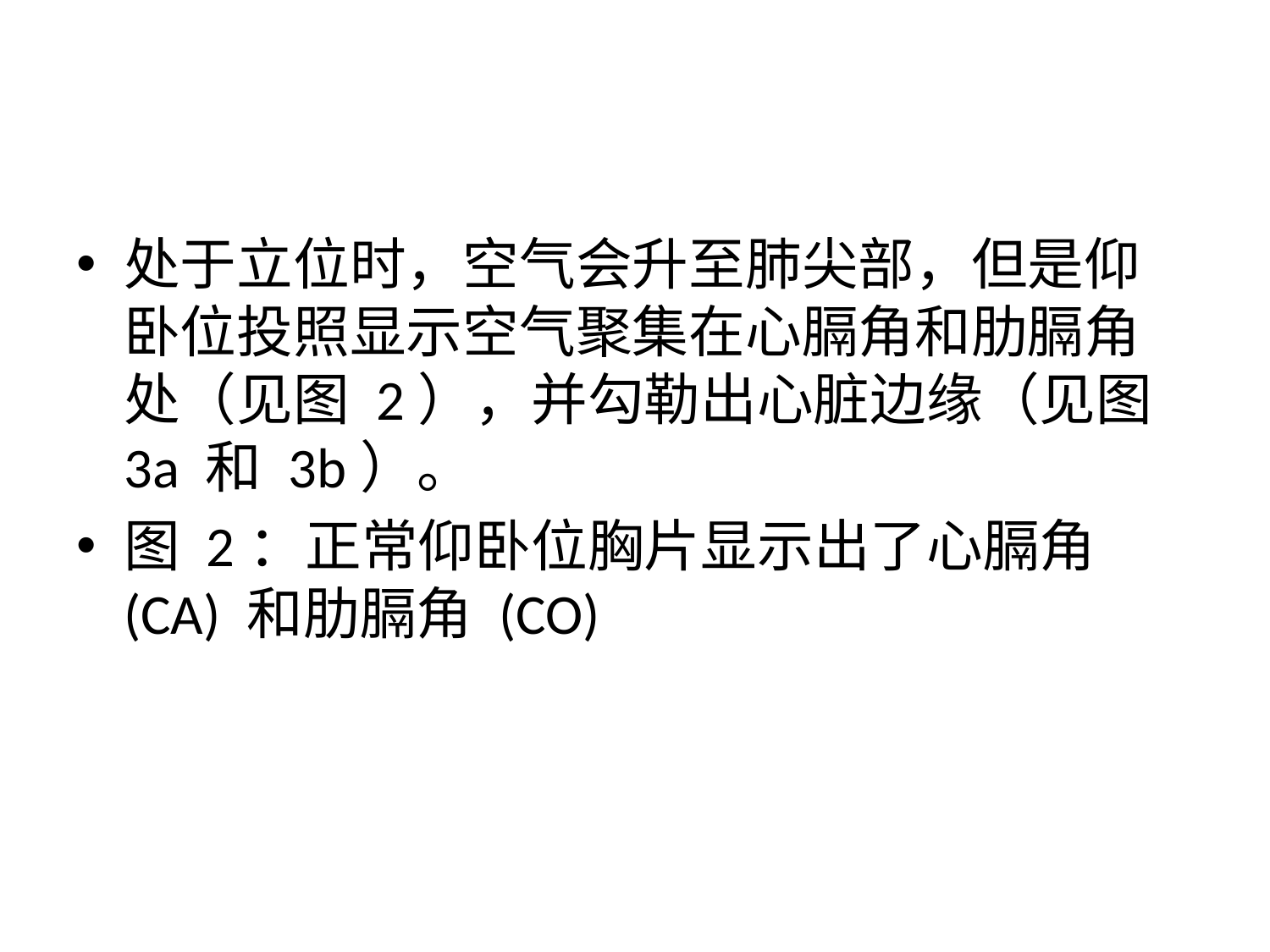

#
处于立位时，空气会升至肺尖部，但是仰卧位投照显示空气聚集在心膈角和肋膈角处（见图 2），并勾勒出心脏边缘（见图 3a 和 3b）。
图 2：正常仰卧位胸片显示出了心膈角 (CA) 和肋膈角 (CO)